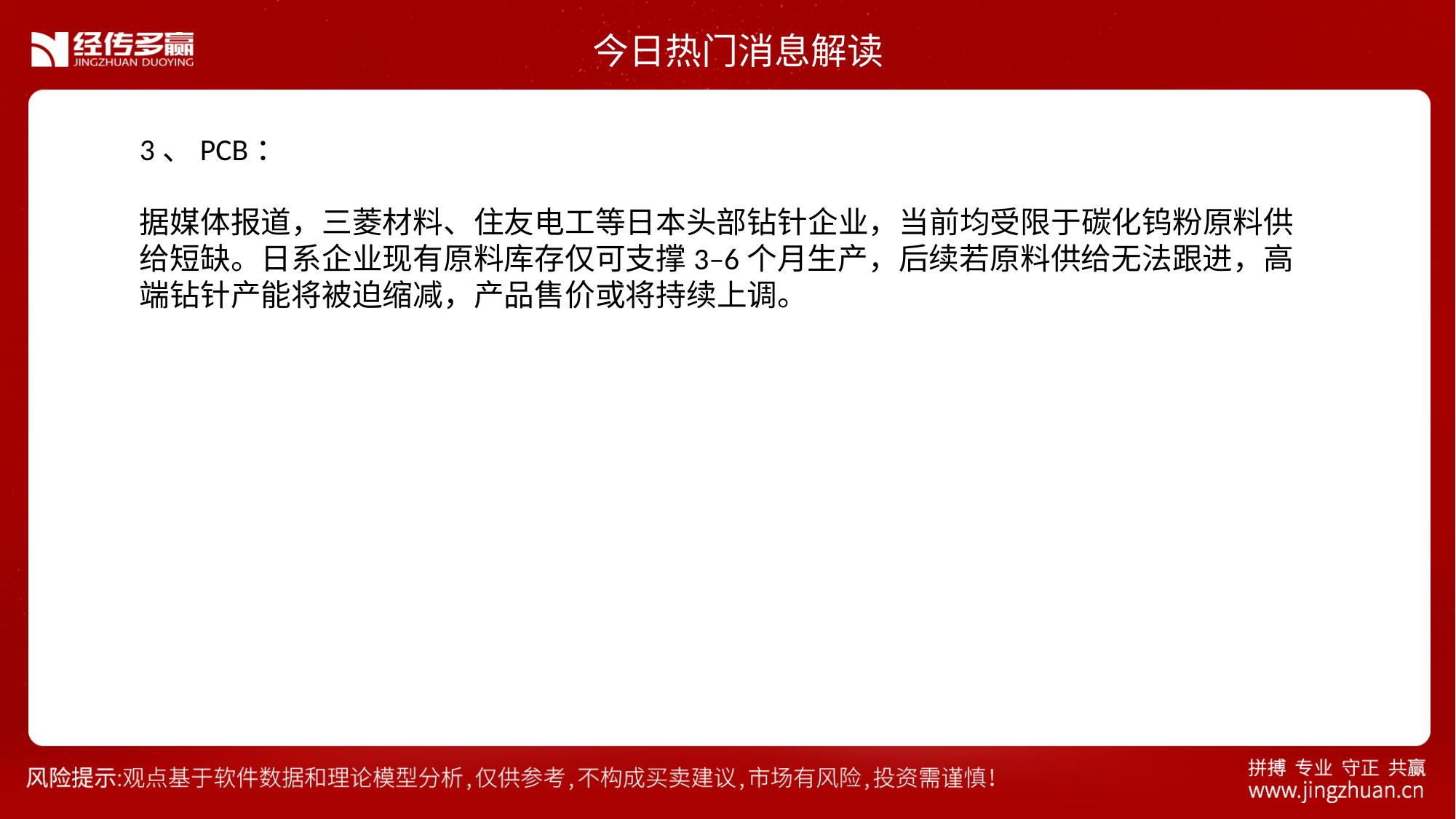

今日热门消息解读
3、PCB：

据媒体报道，三菱材料、住友电工等日本头部钻针企业，当前均受限于碳化钨粉原料供给短缺。日系企业现有原料库存仅可支撑3–6个月生产，后续若原料供给无法跟进，高端钻针产能将被迫缩减，产品售价或将持续上调。